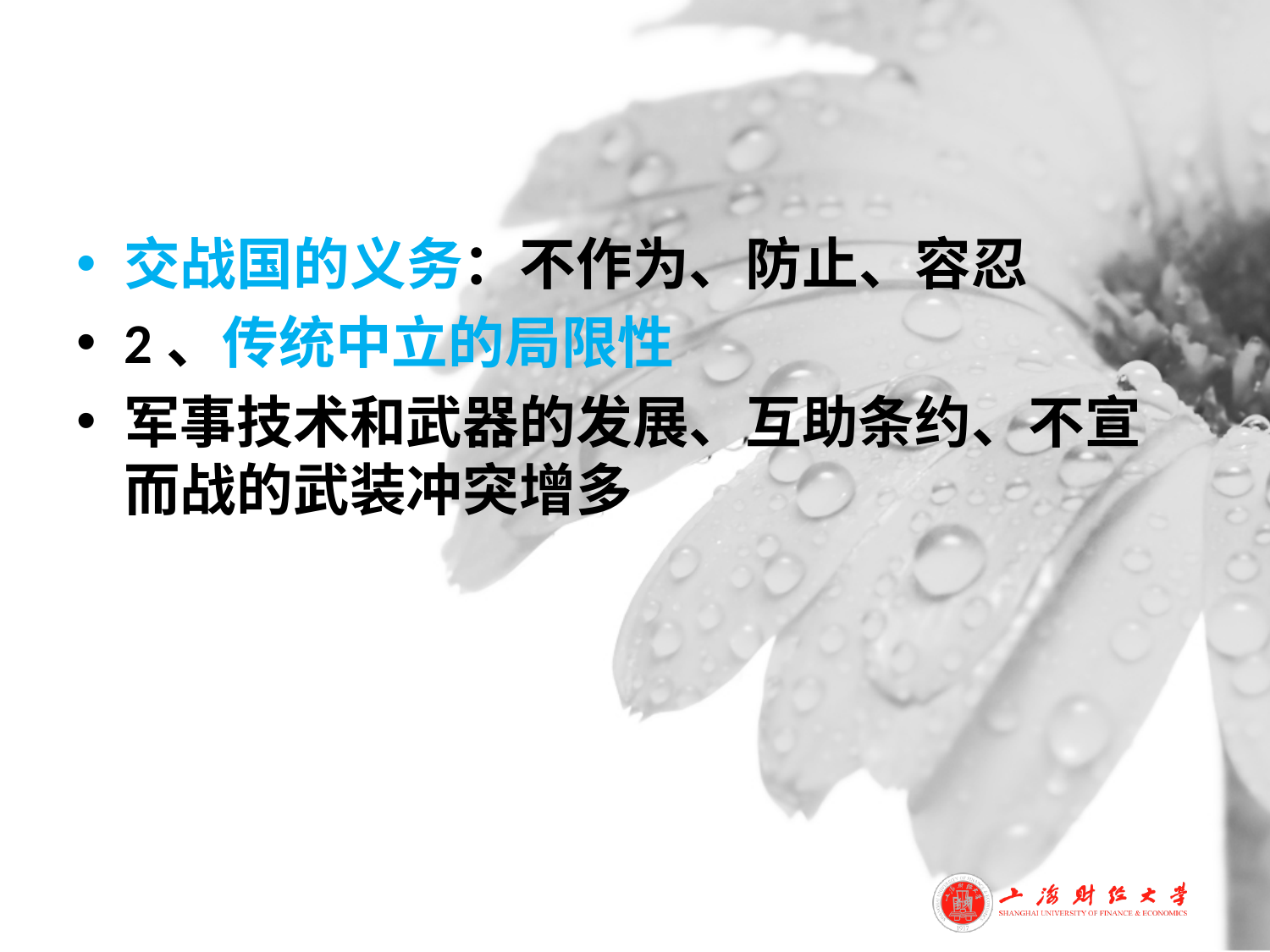

#
交战国的义务：不作为、防止、容忍
2、传统中立的局限性
军事技术和武器的发展、互助条约、不宣而战的武装冲突增多